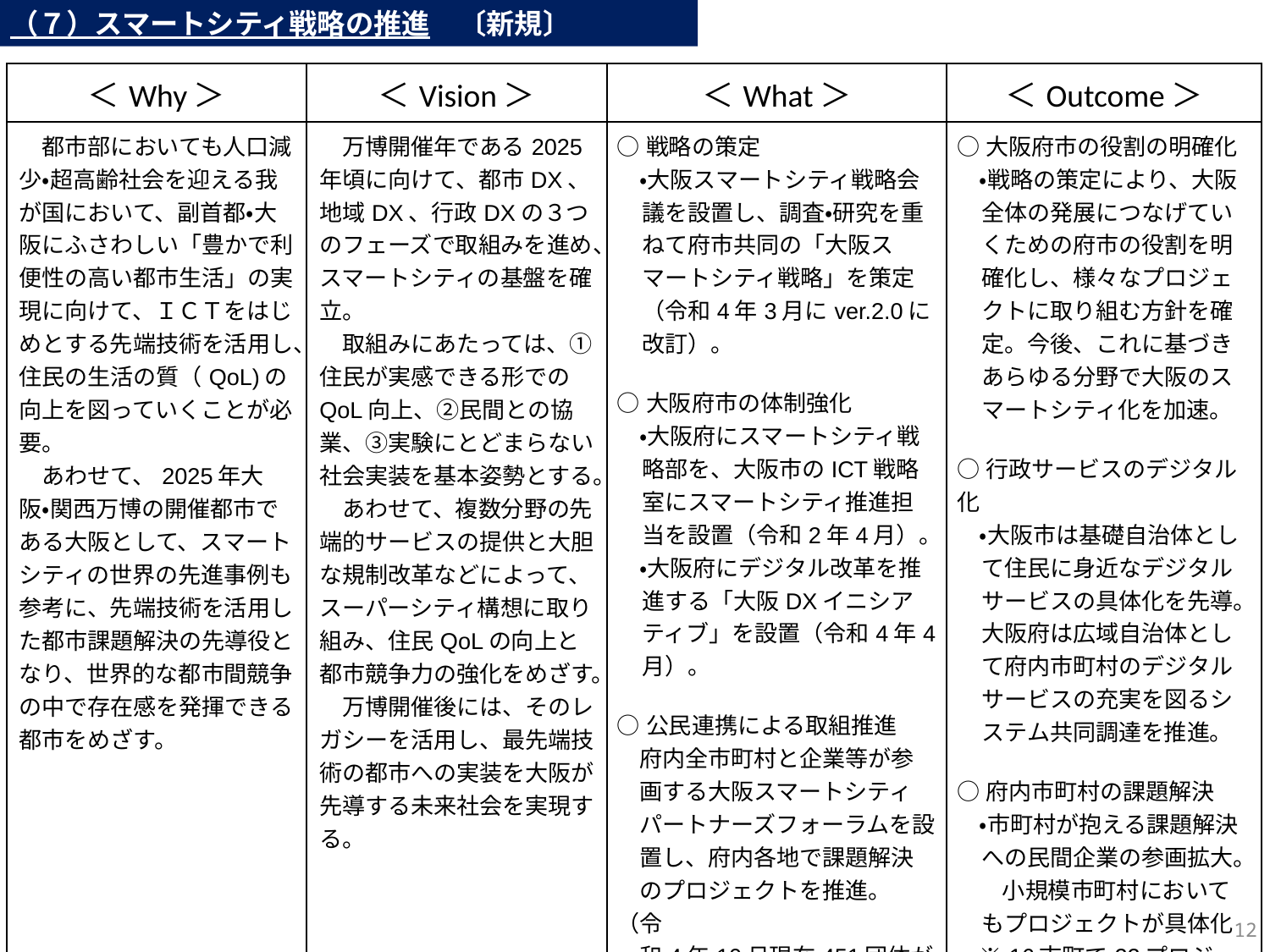

（７）スマートシティ戦略の推進　〔新規〕
| ＜Why＞ | ＜Vision＞ | ＜What＞ | ＜Outcome＞ |
| --- | --- | --- | --- |
| 都市部においても人口減少・超高齢社会を迎える我が国において、副首都・大阪にふさわしい「豊かで利便性の高い都市生活」の実現に向けて、ＩＣＴをはじめとする先端技術を活用し、住民の生活の質（QoL)の向上を図っていくことが必要。 　あわせて、2025年大阪・関西万博の開催都市である大阪として、スマートシティの世界の先進事例も参考に、先端技術を活用した都市課題解決の先導役となり、世界的な都市間競争の中で存在感を発揮できる都市をめざす。 | 万博開催年である2025年頃に向けて、都市DX、地域DX、行政DXの３つのフェーズで取組みを進め、スマートシティの基盤を確立。 　取組みにあたっては、①住民が実感できる形でのQoL向上、②民間との協業、③実験にとどまらない社会実装を基本姿勢とする。 　あわせて、複数分野の先端的サービスの提供と大胆な規制改革などによって、スーパーシティ構想に取り組み、住民QoLの向上と都市競争力の強化をめざす。 　万博開催後には、そのレガシーを活用し、最先端技術の都市への実装を大阪が先導する未来社会を実現する。 | ○戦略の策定 　・大阪スマートシティ戦略会議を設置し、調査・研究を重ねて府市共同の「大阪スマートシティ戦略」を策定（令和4年3月にver.2.0に改訂）。 ○大阪府市の体制強化 　・大阪府にスマートシティ戦略部を、大阪市のICT戦略室にスマートシティ推進担当を設置（令和2年4月）。 　・大阪府にデジタル改革を推進する「大阪DXイニシアティブ」を設置（令和4年4月）。 ○公民連携による取組推進 　府内全市町村と企業等が参 　画する大阪スマートシティ 　パートナーズフォーラムを設 　置し、府内各地で課題解決 　のプロジェクトを推進。（令 　和4年10月現在451団体が 　参画） ○スーパーシティへの取組み 　スーパーシティ型国家戦略 　特別区域の指定に関する公 　募へ府市共同で提案。 | ○大阪府市の役割の明確化 　・戦略の策定により、大阪全体の発展につなげていくための府市の役割を明確化し、様々なプロジェクトに取り組む方針を確定。今後、これに基づきあらゆる分野で大阪のスマートシティ化を加速。 ○行政サービスのデジタル化 　・大阪市は基礎自治体として住民に身近なデジタルサービスの具体化を先導。大阪府は広域自治体として府内市町村のデジタルサービスの充実を図るシステム共同調達を推進。 ○府内市町村の課題解決 　・市町村が抱える課題解決への民間企業の参画拡大。 　　小規模市町村においてもプロジェクトが具体化 　※16市町で22プロジェクトを　推進（令和4年10月現在） ○スーパーシティ構想の推進 ・スーパーシティ型国家戦略特別区域への指定 |
12